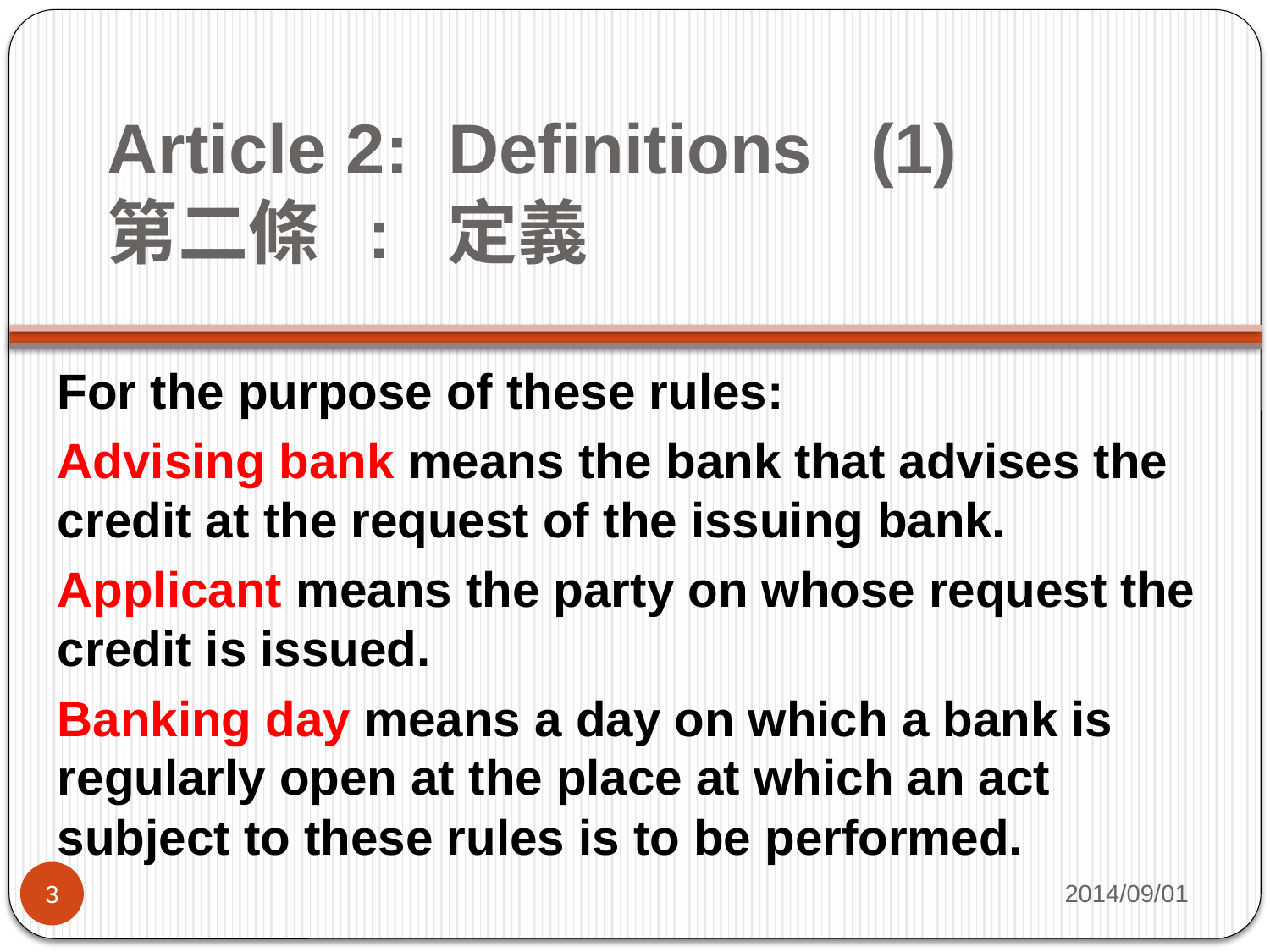

# Article 2:  Definitions   (1)      第二條  :  定義
For the purpose of these rules:
Advising bank means the bank that advises the credit at the request of the issuing bank.
Applicant means the party on whose request the credit is issued.
Banking day means a day on which a bank is regularly open at the place at which an act subject to these rules is to be performed.

2014/09/01
3